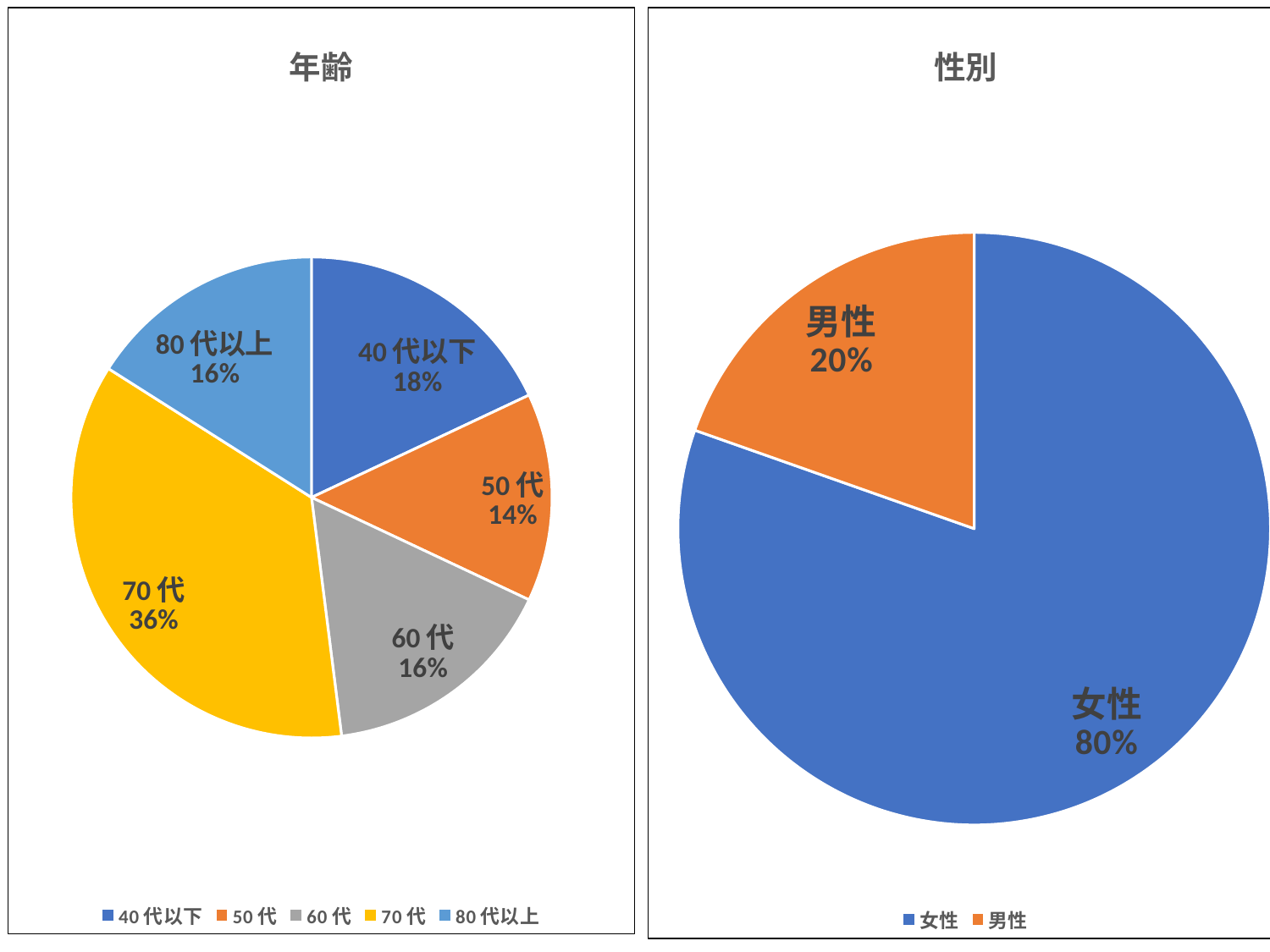

### Chart: 性別

| Category |  |
|---|---|
| 女性 | 41.0 |
| 男性 | 10.0 |

### Chart: 年齢

| Category |  |
|---|---|
| 40代以下 | 9.0 |
| 50代 | 7.0 |
| 60代 | 8.0 |
| 70代 | 18.0 |
| 80代以上 | 8.0 |